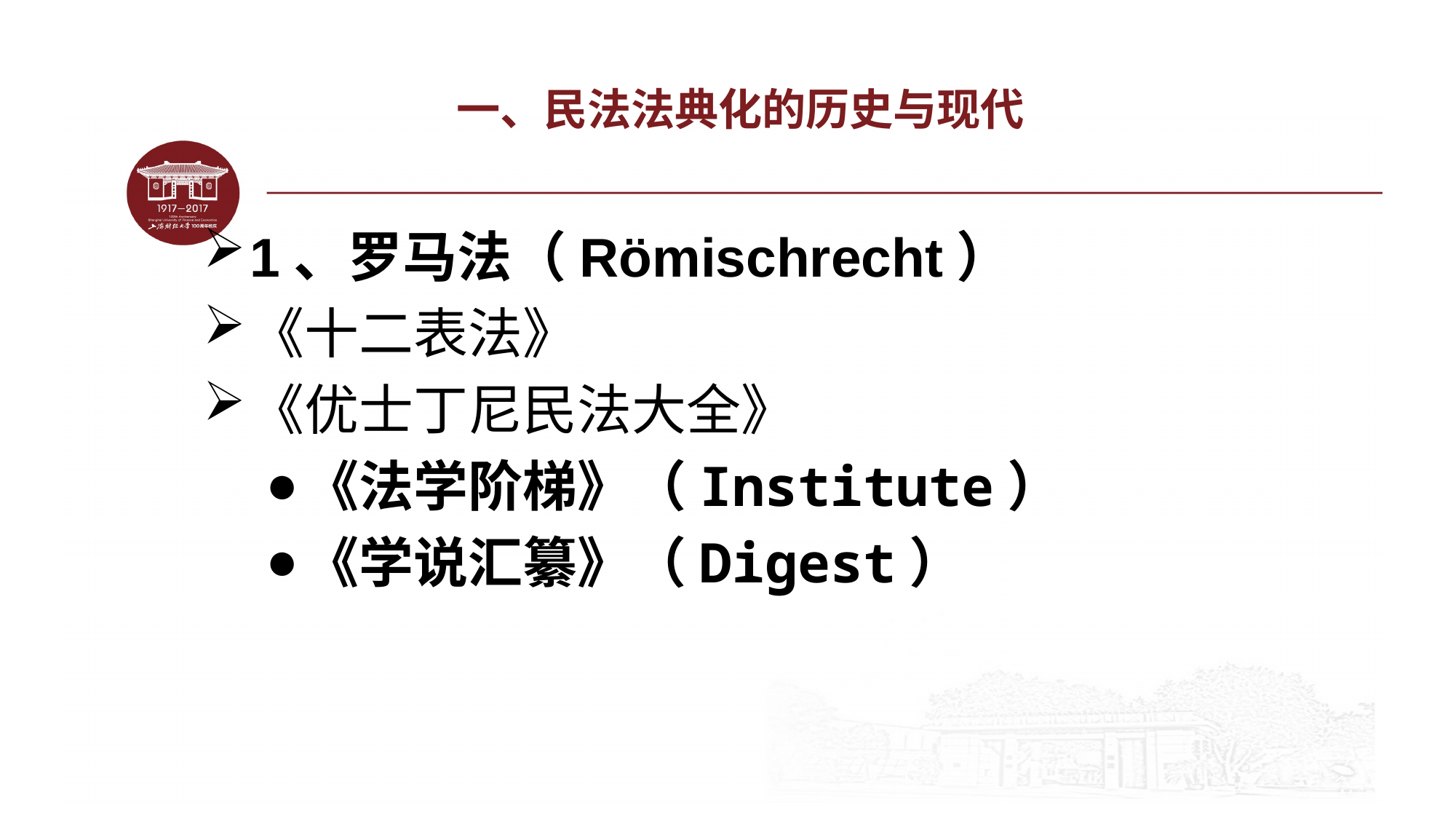

# 一、民法法典化的历史与现代
1、罗马法（Römischrecht）
《十二表法》
《优士丁尼民法大全》
《法学阶梯》（Institute）
《学说汇纂》（Digest）